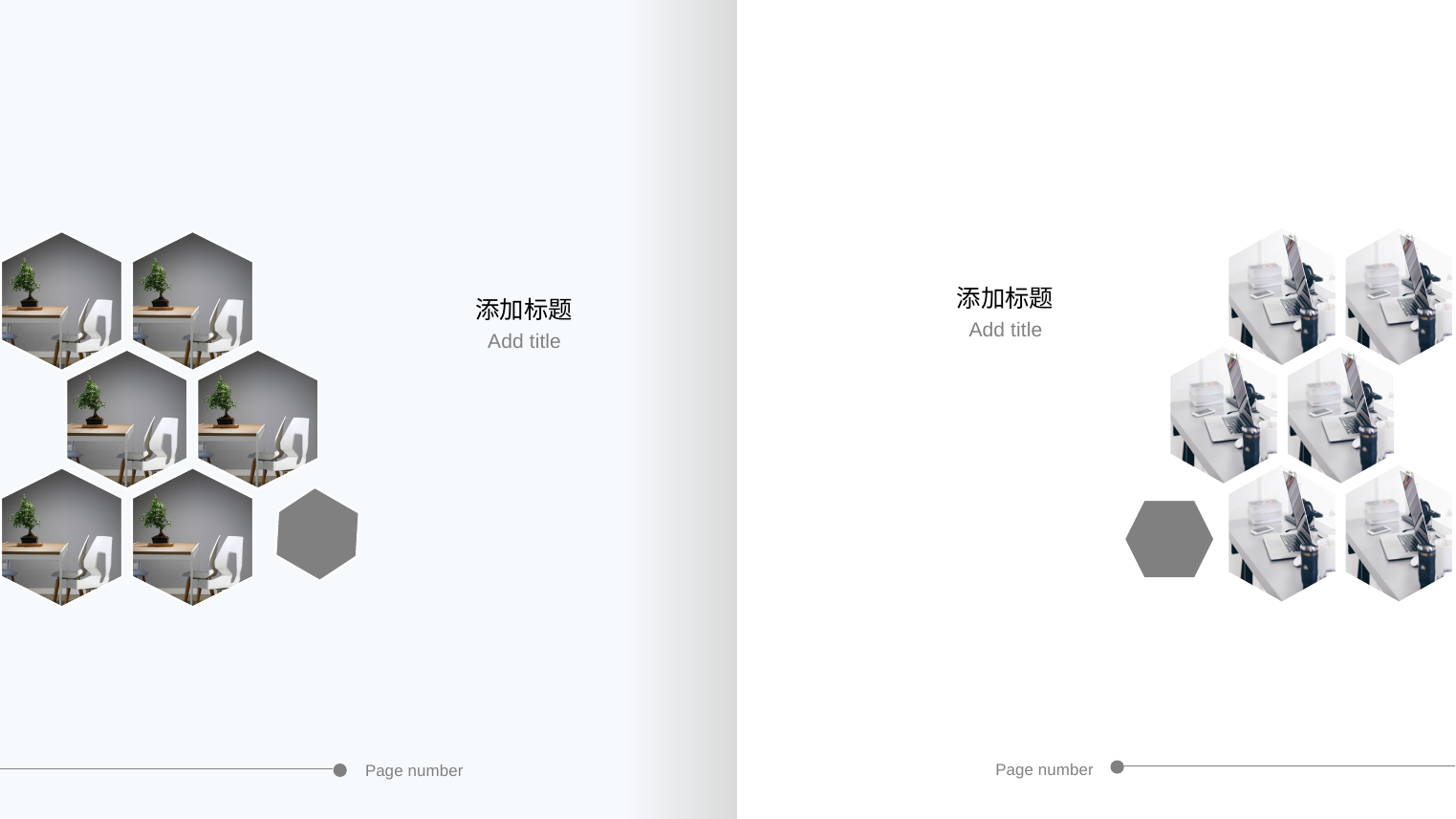

添加标题
添加标题
Add title
Add title

Page number

Page number